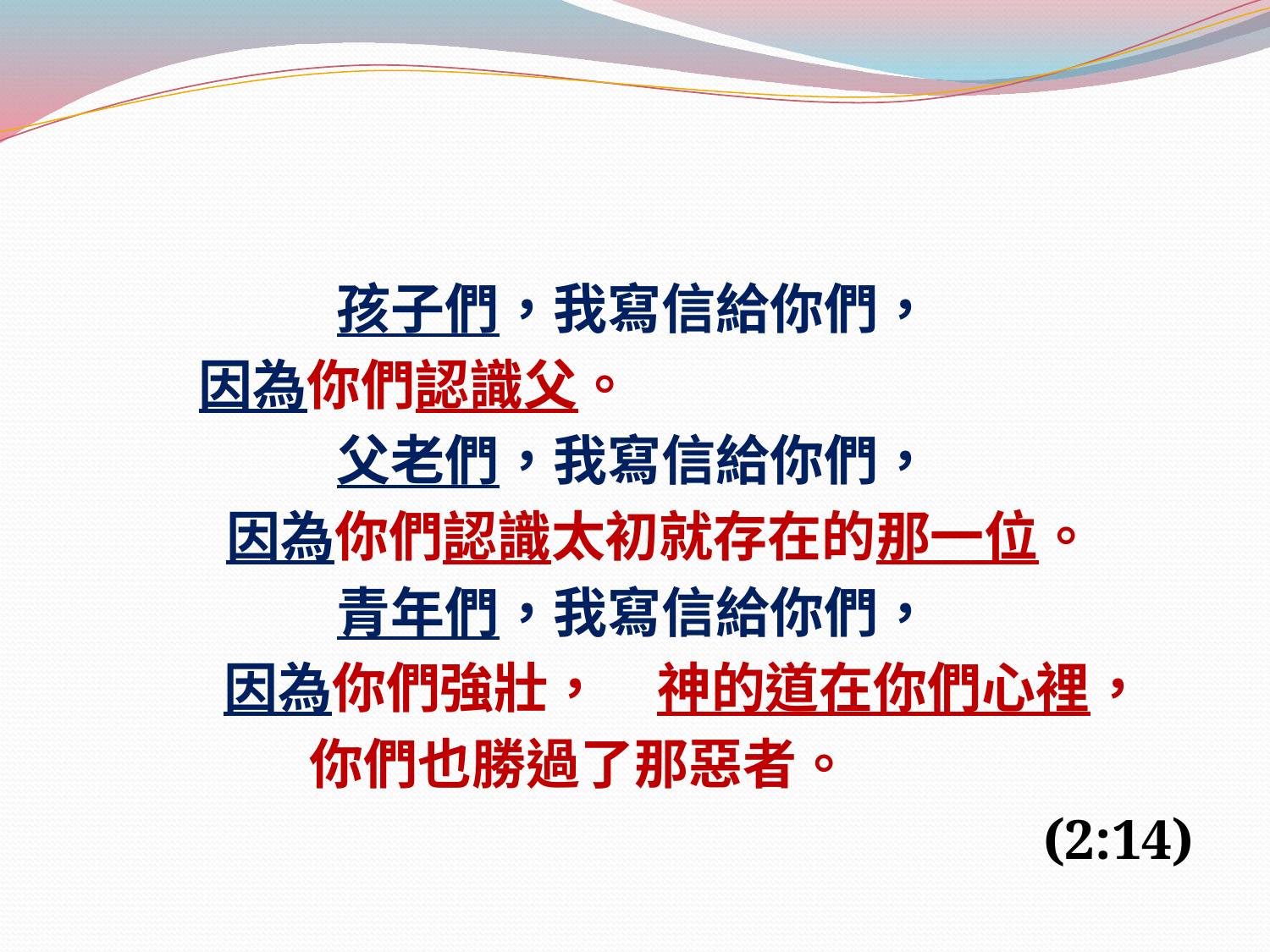

#
孩子們，我寫信給你們，
         因為你們認識父。
父老們，我寫信給你們，
   因為你們認識太初就存在的那一位。
青年們，我寫信給你們，
       因為你們強壯，　神的道在你們心裡，
                  你們也勝過了那惡者。
(2:14)